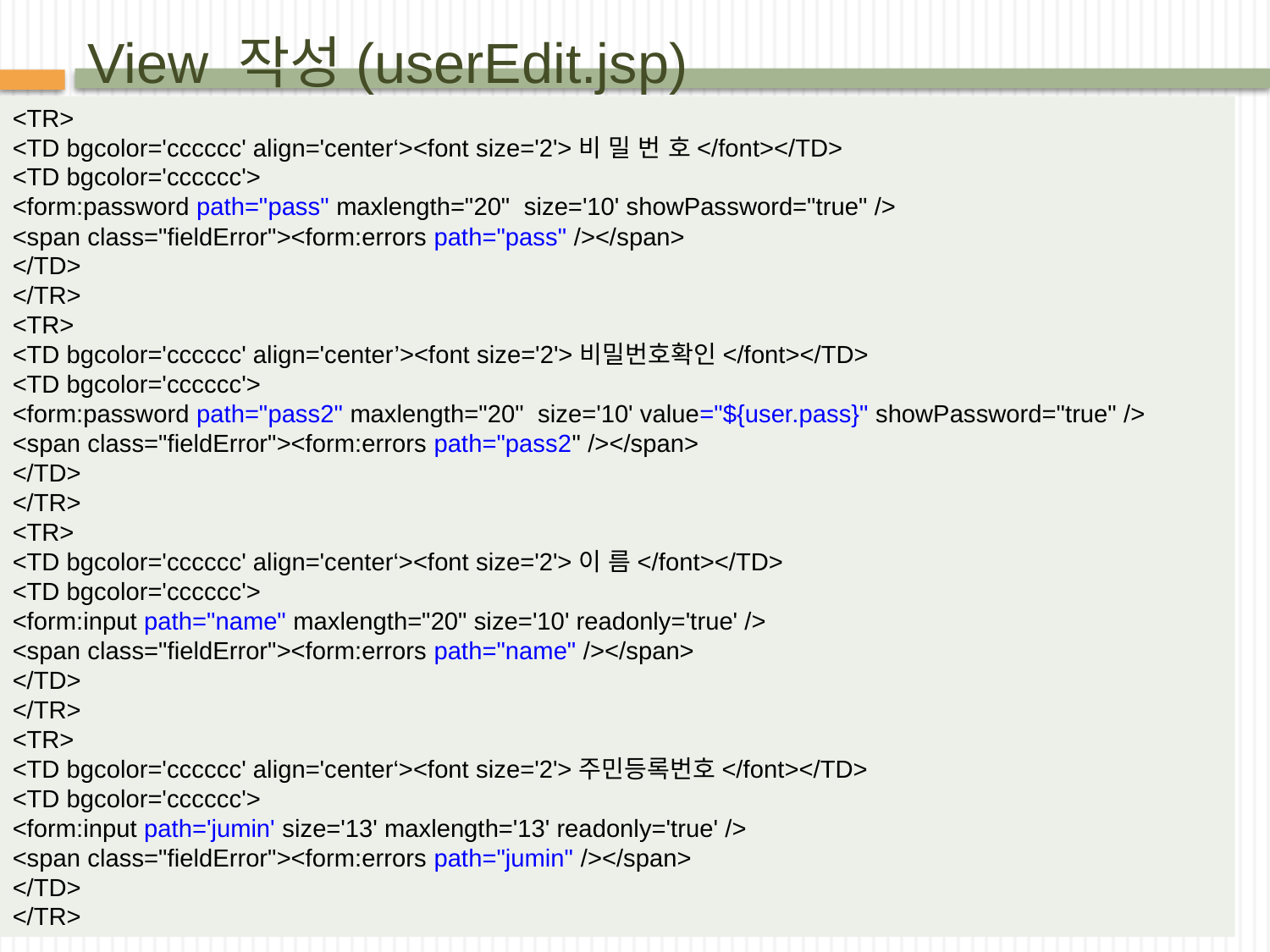

# View 작성(userEdit.jsp)
<TR>
<TD bgcolor='cccccc' align='center‘><font size='2'>비 밀 번 호</font></TD>
<TD bgcolor='cccccc'>
<form:password path="pass" maxlength="20"  size='10' showPassword="true" />
<span class="fieldError"><form:errors path="pass" /></span>
</TD>
</TR>
<TR>
<TD bgcolor='cccccc' align='center’><font size='2'>비밀번호확인</font></TD>
<TD bgcolor='cccccc'>
<form:password path="pass2" maxlength="20"  size='10' value="${user.pass}" showPassword="true" />
<span class="fieldError"><form:errors path="pass2" /></span>
</TD>
</TR>
<TR>
<TD bgcolor='cccccc' align='center‘><font size='2'>이 름</font></TD>
<TD bgcolor='cccccc'>
<form:input path="name" maxlength="20" size='10' readonly='true' />
<span class="fieldError"><form:errors path="name" /></span>
</TD>
</TR>
<TR>
<TD bgcolor='cccccc' align='center‘><font size='2'>주민등록번호</font></TD>
<TD bgcolor='cccccc'>
<form:input path='jumin' size='13' maxlength='13' readonly='true' />
<span class="fieldError"><form:errors path="jumin" /></span>
</TD>
</TR>